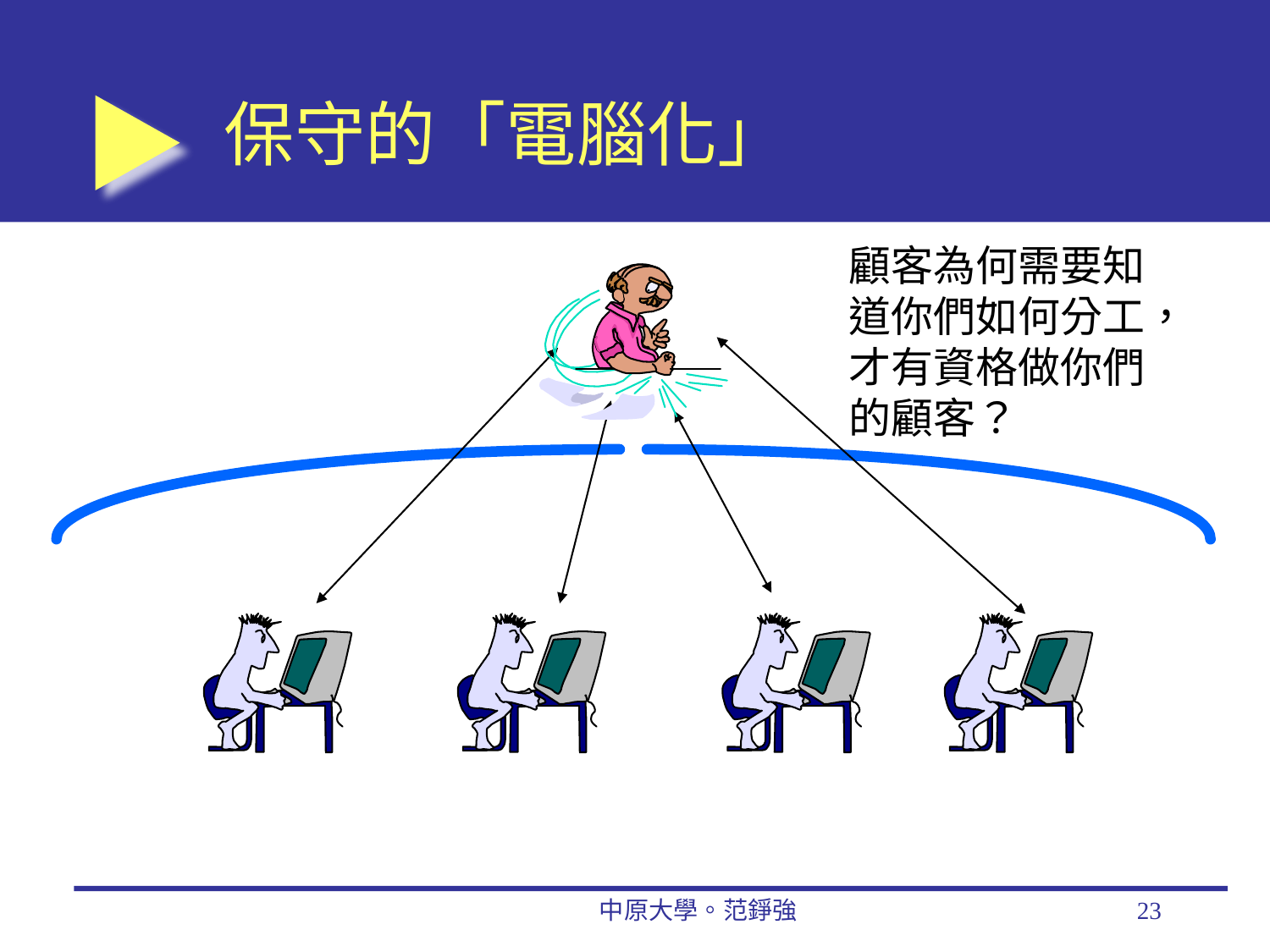

# 保守的「電腦化」
顧客為何需要知道你們如何分工，才有資格做你們的顧客？

中原大學。范錚強
23